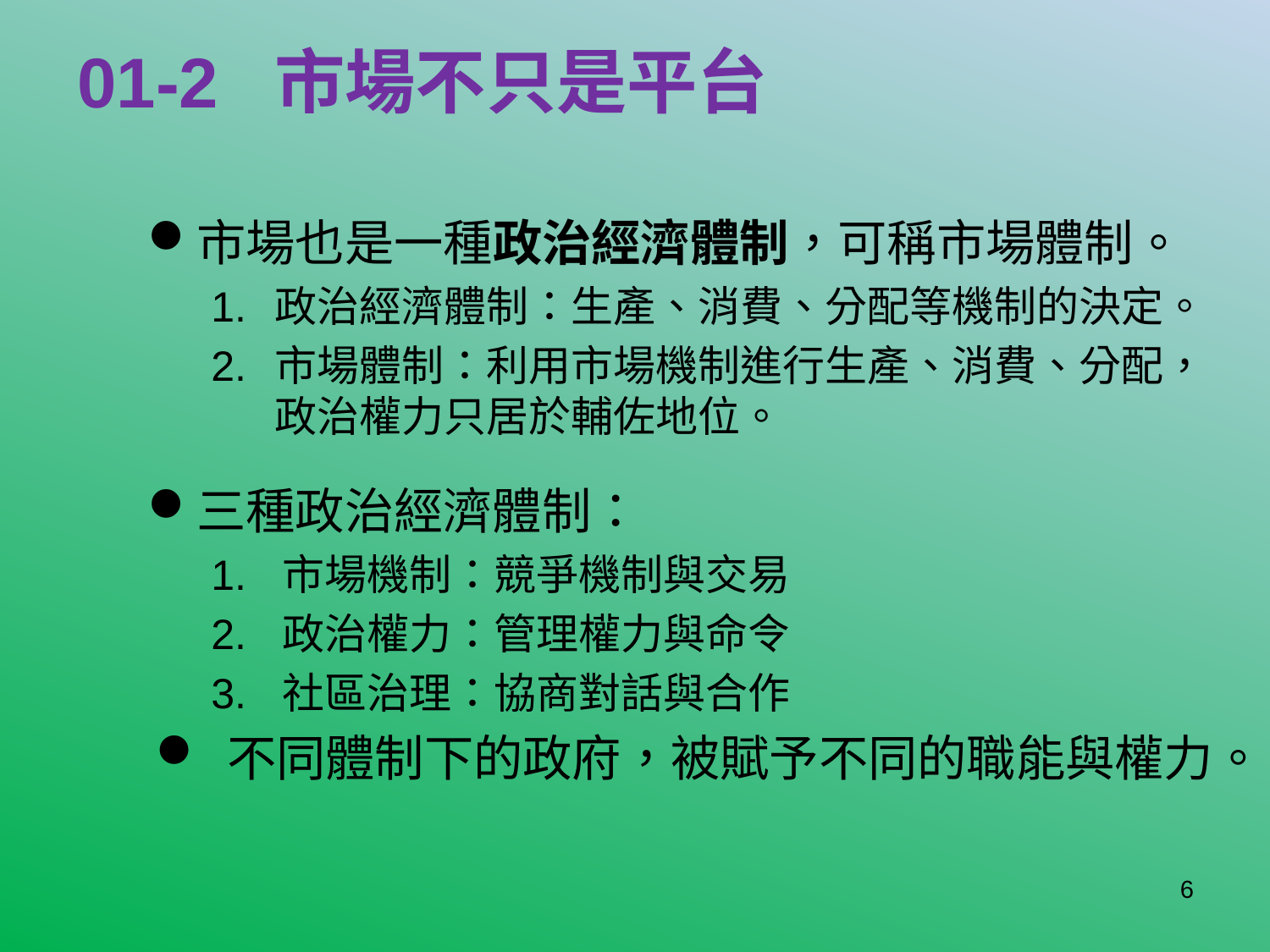

# 01-2  市場不只是平台
市場也是一種政治經濟體制，可稱市場體制。
政治經濟體制：生產、消費、分配等機制的決定。
市場體制：利用市場機制進行生產、消費、分配，政治權力只居於輔佐地位。
三種政治經濟體制：
市場機制：競爭機制與交易
政治權力：管理權力與命令
社區治理：協商對話與合作
不同體制下的政府，被賦予不同的職能與權力。
6